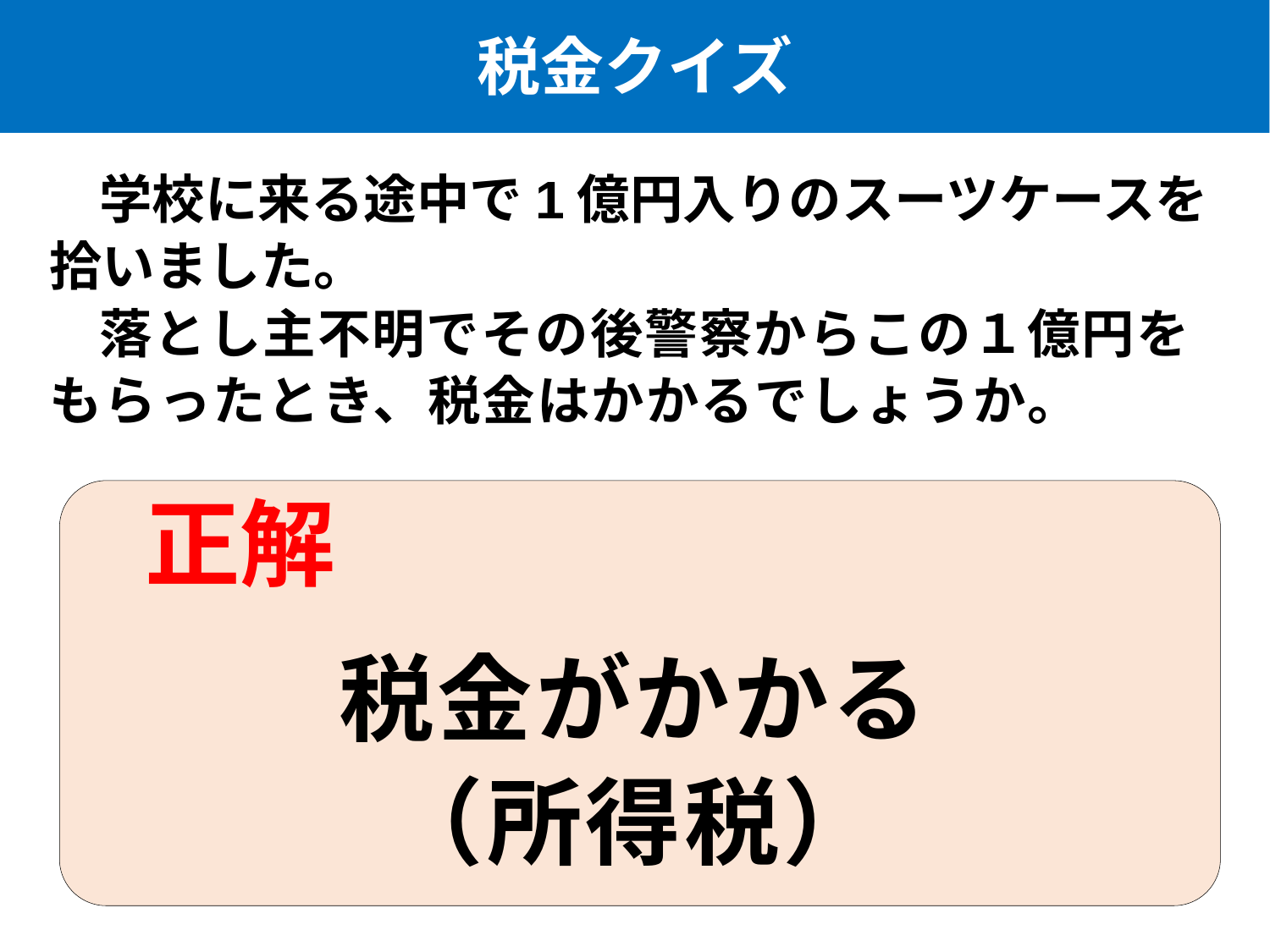

# 税金クイズ
学校に来る途中で1億円入りのスーツケースを拾いました。
落とし主不明でその後警察からこの１億円をもらったとき、税金はかかるでしょうか。

正解
税金がかかる
（所得税）